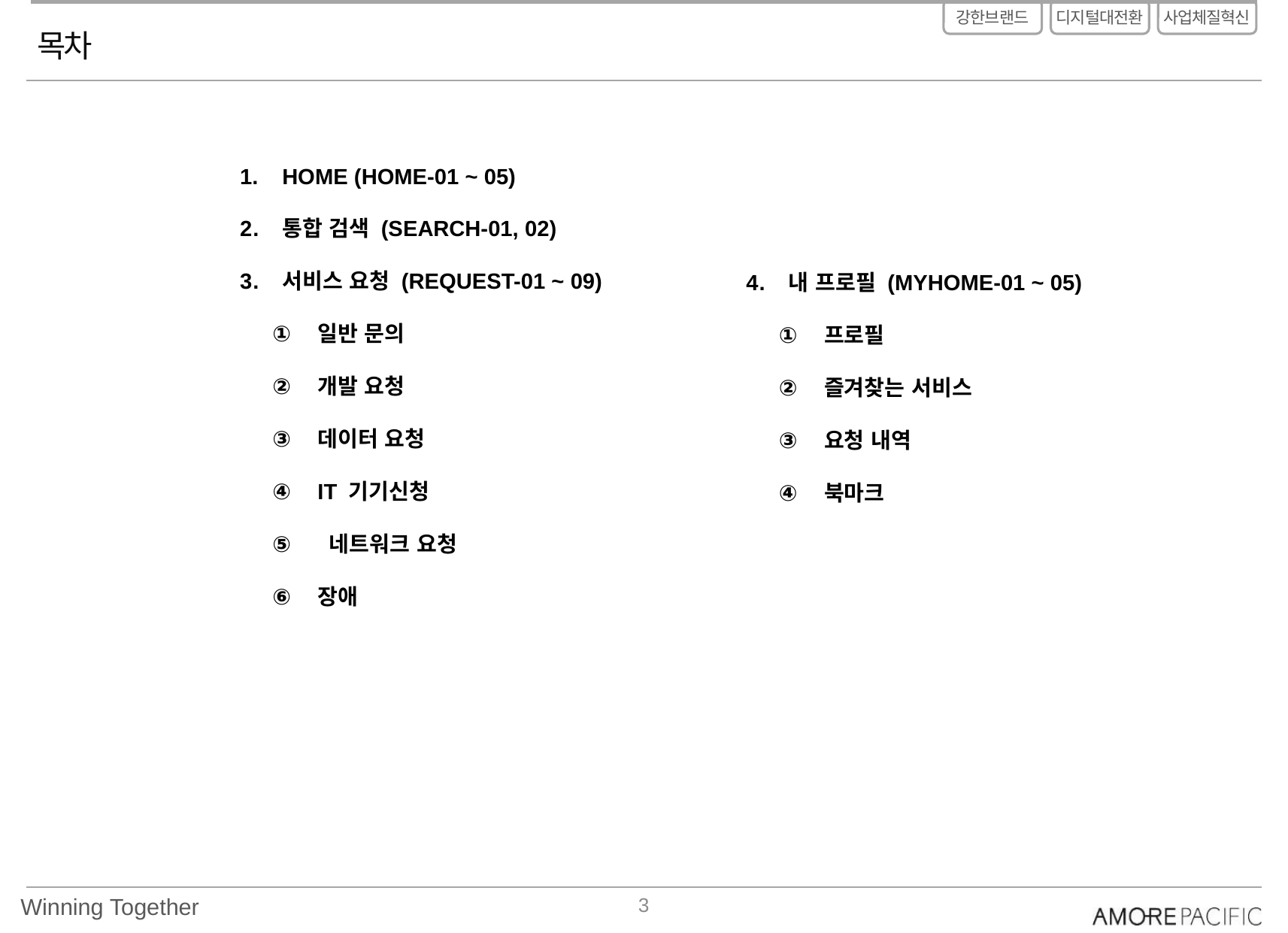

# 목차
HOME (HOME-01 ~ 05)
통합 검색 (SEARCH-01, 02)
서비스 요청 (REQUEST-01 ~ 09)
일반 문의
개발 요청
데이터 요청
IT 기기신청
 네트워크 요청
장애
내 프로필 (MYHOME-01 ~ 05)
프로필
즐겨찾는 서비스
요청 내역
북마크
3